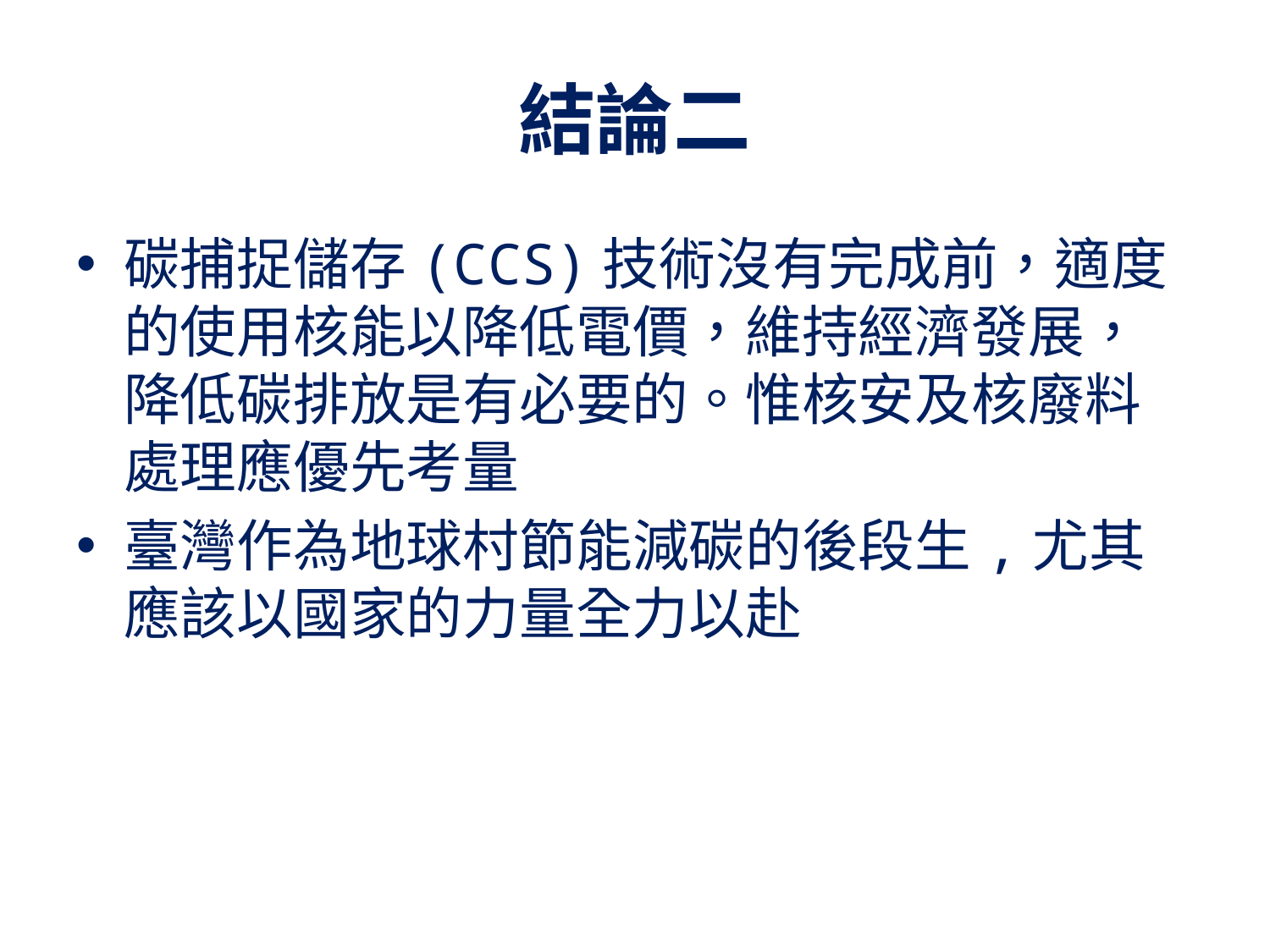

# 結論二
碳捕捉儲存(CCS)技術沒有完成前，適度的使用核能以降低電價，維持經濟發展，降低碳排放是有必要的。惟核安及核廢料處理應優先考量
臺灣作為地球村節能減碳的後段生,尤其應該以國家的力量全力以赴